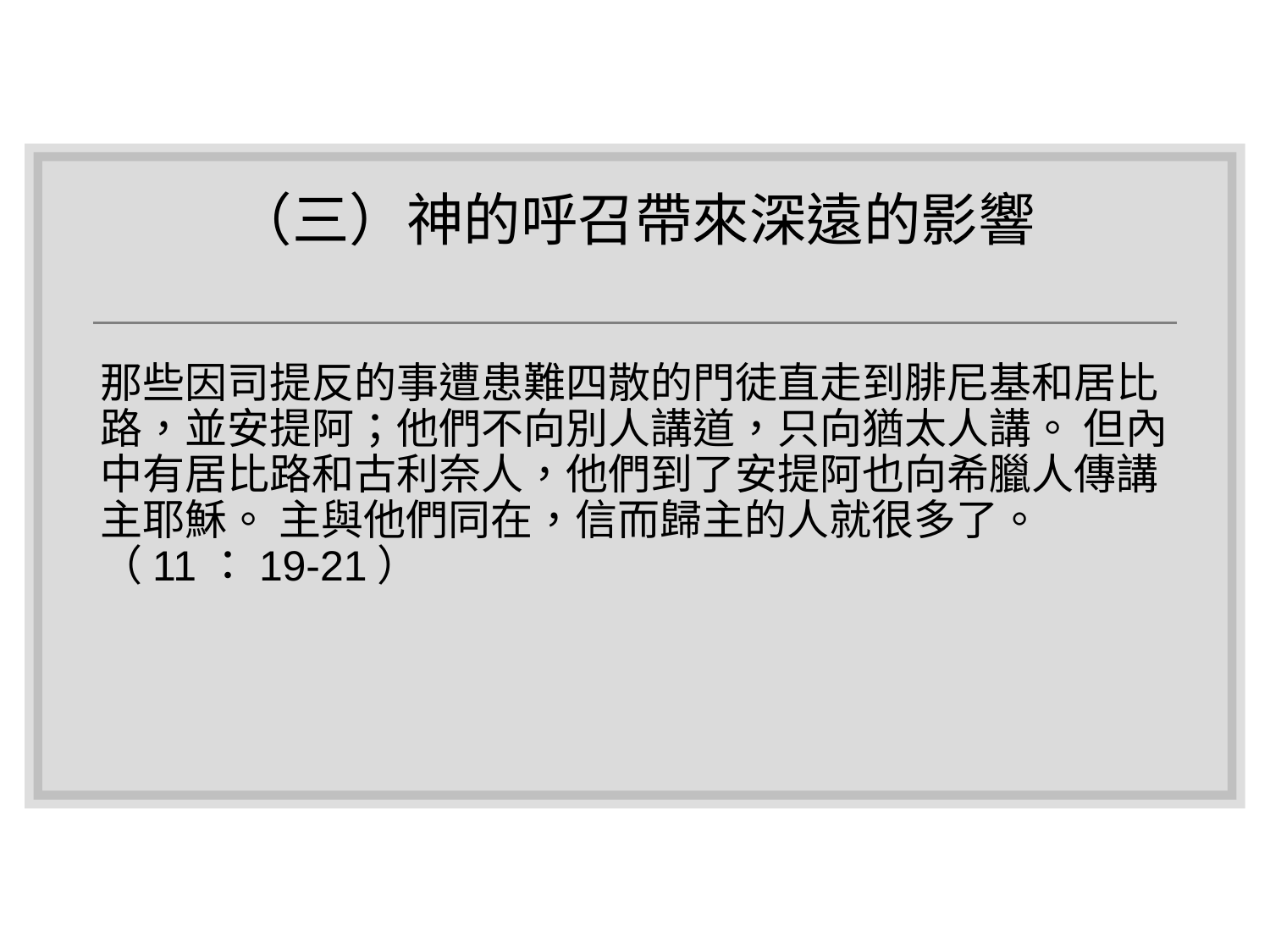

# （三）神的呼召帶來深遠的影響
那些因司提反的事遭患難四散的門徒直走到腓尼基和居比路，並安提阿；他們不向別人講道，只向猶太人講。 但內中有居比路和古利奈人，他們到了安提阿也向希臘人傳講主耶穌。 主與他們同在，信而歸主的人就很多了。（11：19-21）